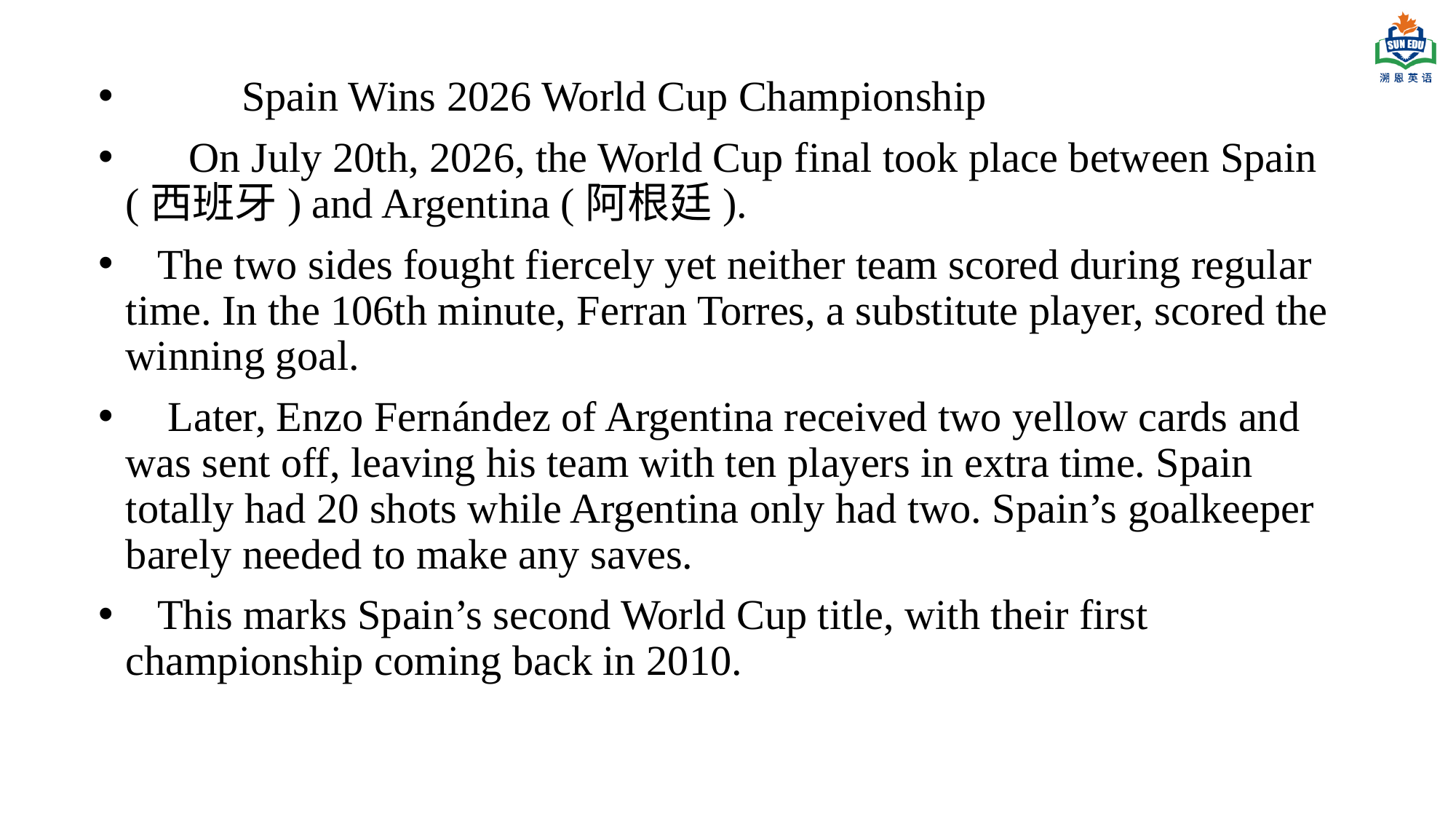

Spain Wins 2026 World Cup Championship
      On July 20th, 2026, the World Cup final took place between Spain (西班牙) and Argentina (阿根廷).
   The two sides fought fiercely yet neither team scored during regular time. In the 106th minute, Ferran Torres, a substitute player, scored the winning goal.
    Later, Enzo Fernández of Argentina received two yellow cards and was sent off, leaving his team with ten players in extra time. Spain totally had 20 shots while Argentina only had two. Spain’s goalkeeper barely needed to make any saves.
   This marks Spain’s second World Cup title, with their first championship coming back in 2010.